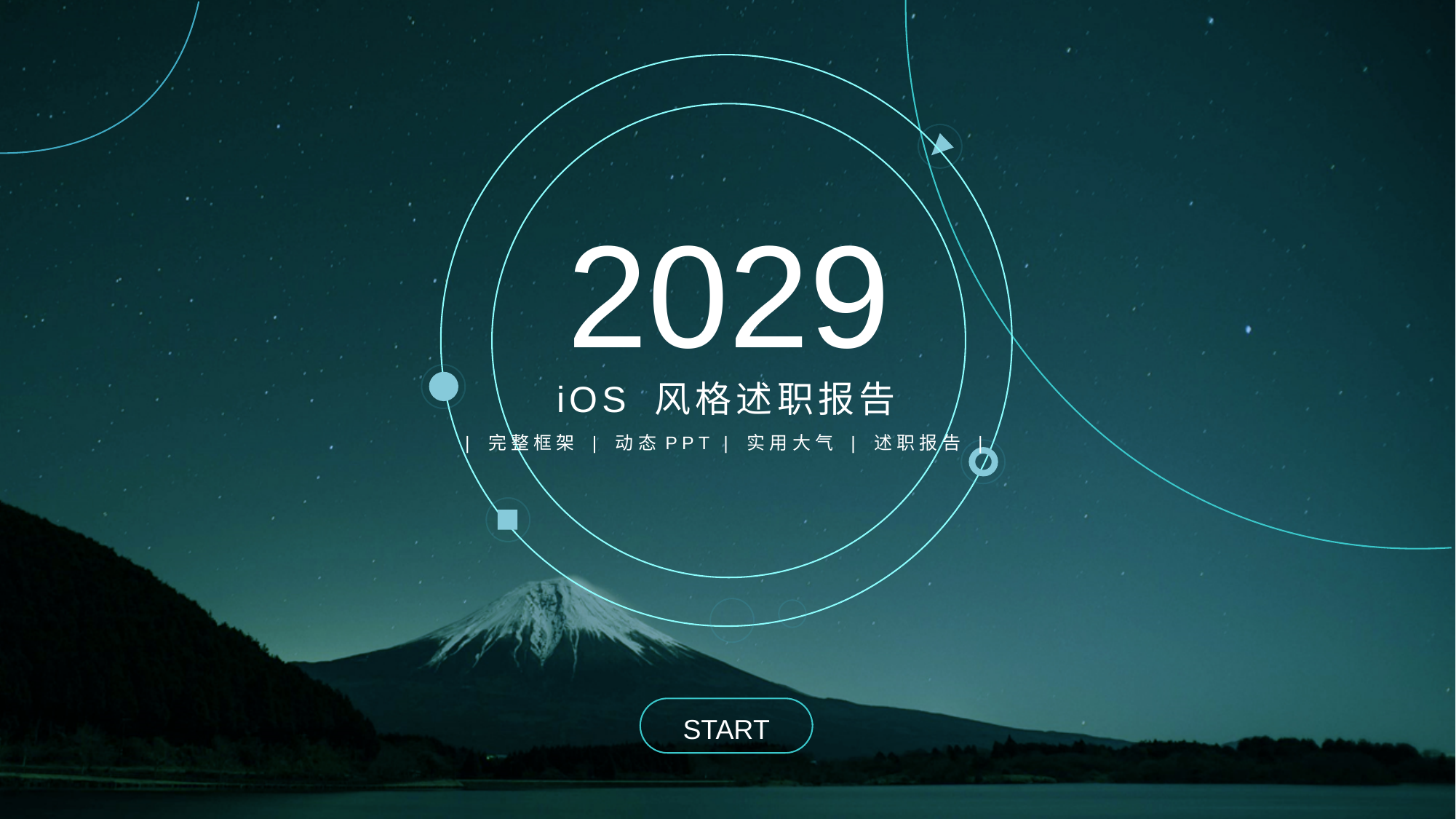

2029

iOS 风格述职报告

| 完整框架 | 动态PPT | 实用大气 | 述职报告 |

START